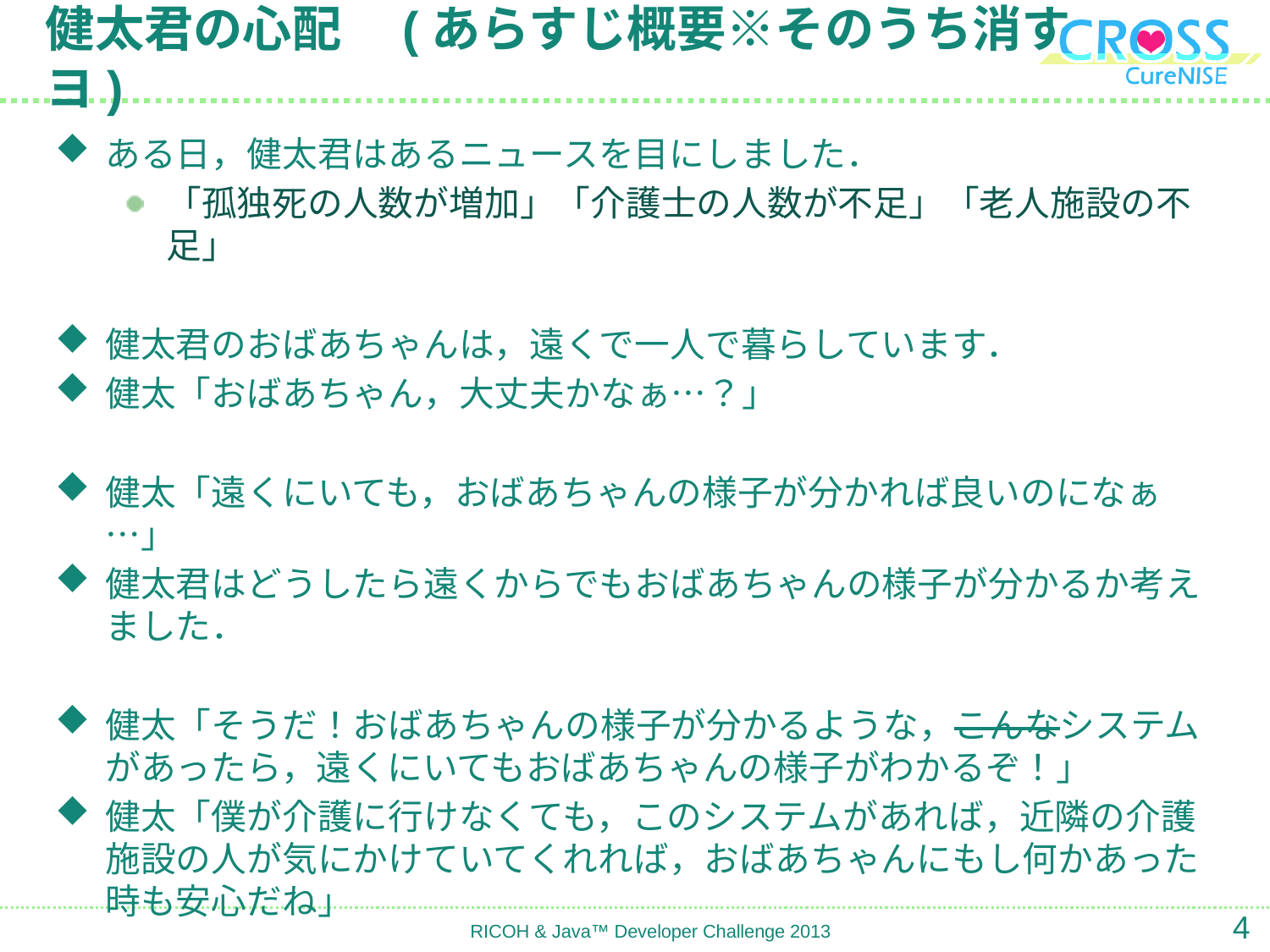

# 健太君の心配　(あらすじ概要※そのうち消すヨ)
ある日，健太君はあるニュースを目にしました．
「孤独死の人数が増加」「介護士の人数が不足」「老人施設の不足」

健太君のおばあちゃんは，遠くで一人で暮らしています．
健太「おばあちゃん，大丈夫かなぁ…？」

健太「遠くにいても，おばあちゃんの様子が分かれば良いのになぁ…」
健太君はどうしたら遠くからでもおばあちゃんの様子が分かるか考えました．

健太「そうだ！おばあちゃんの様子が分かるような，こんなシステムがあったら，遠くにいてもおばあちゃんの様子がわかるぞ！」
健太「僕が介護に行けなくても，このシステムがあれば，近隣の介護施設の人が気にかけていてくれれば，おばあちゃんにもし何かあった時も安心だね」
4
RICOH & Java™ Developer Challenge 2013